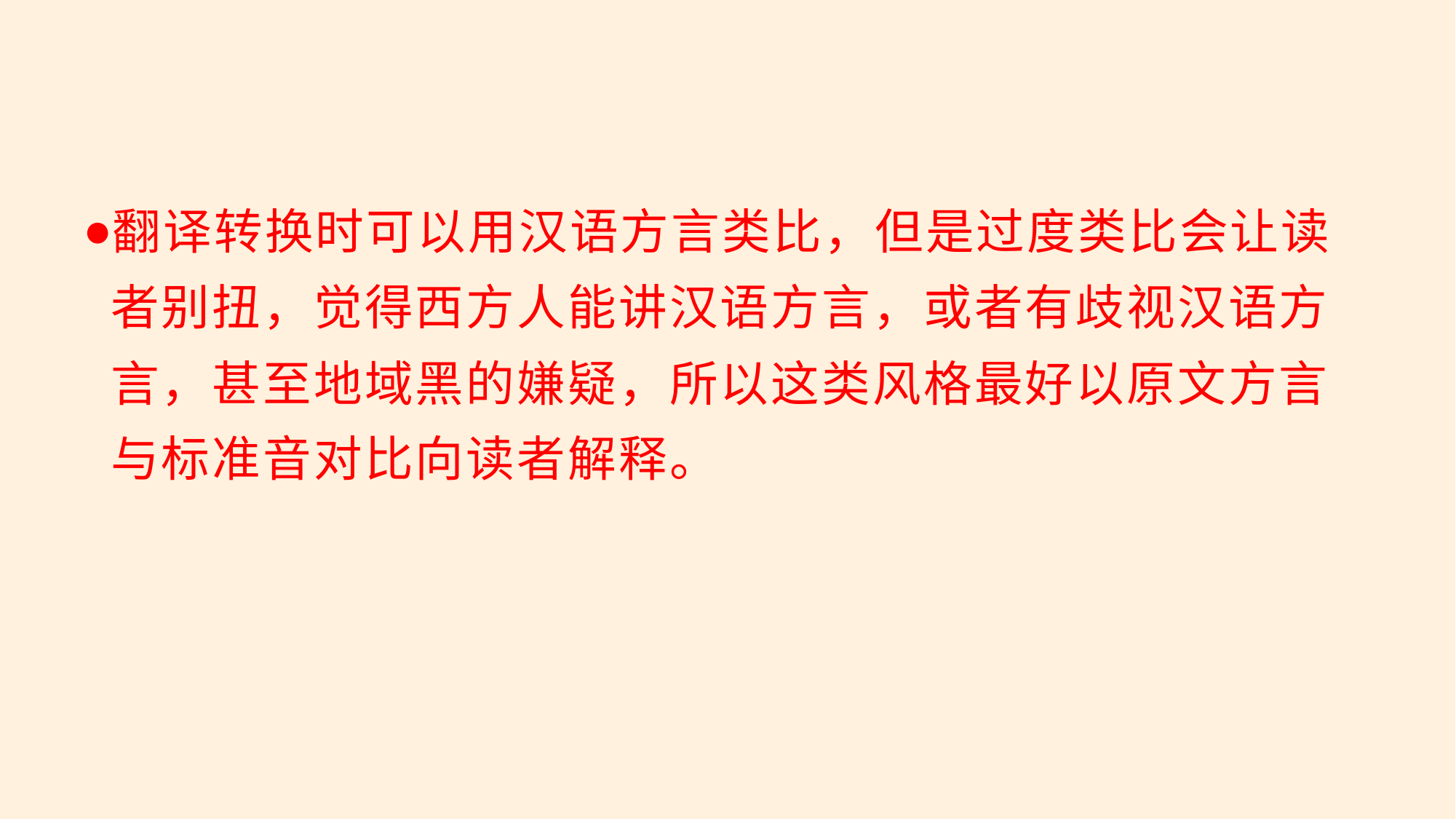

#
翻译转换时可以用汉语方言类比，但是过度类比会让读者别扭，觉得西方人能讲汉语方言，或者有歧视汉语方言，甚至地域黑的嫌疑，所以这类风格最好以原文方言与标准音对比向读者解释。